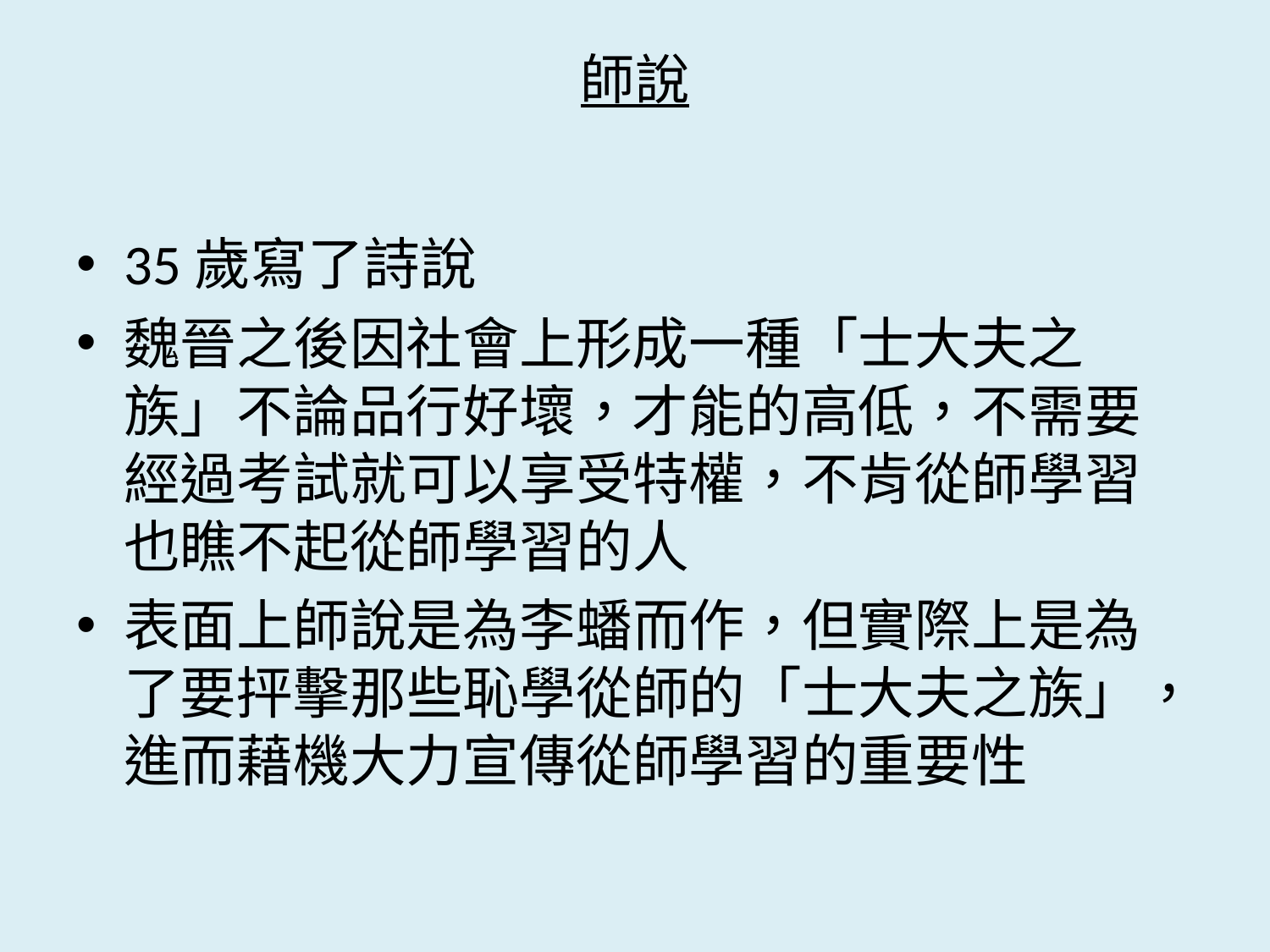

# 師說
35歲寫了詩說
魏晉之後因社會上形成一種「士大夫之族」不論品行好壞，才能的高低，不需要經過考試就可以享受特權，不肯從師學習也瞧不起從師學習的人
表面上師說是為李蟠而作，但實際上是為了要抨擊那些恥學從師的「士大夫之族」，進而藉機大力宣傳從師學習的重要性